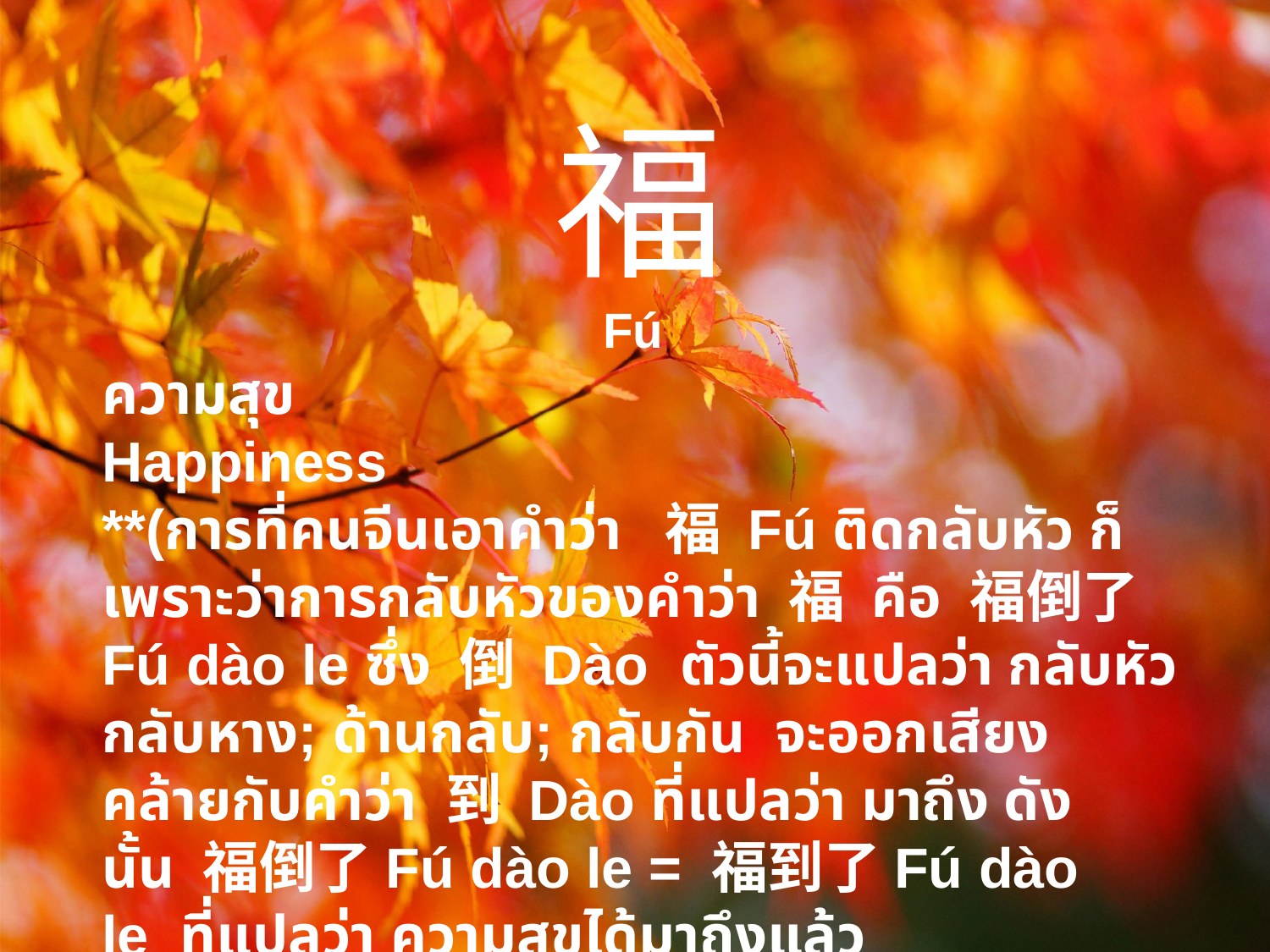

福
Fú
ความสุข
Happiness
**(การที่คนจีนเอาคำว่า  福 Fú ติดกลับหัว ก็เพราะว่าการกลับหัวของคำว่า 福 คือ 福倒了 Fú dào le ซึ่ง 倒 Dào  ตัวนี้จะแปลว่า กลับหัวกลับหาง; ด้านกลับ; กลับกัน  จะออกเสียงคล้ายกับคำว่า 到 Dào ที่แปลว่า มาถึง ดังนั้น 福倒了Fú dào le = 福到了Fú dào le  ที่แปลว่า ความสุขได้มาถึงแล้ว